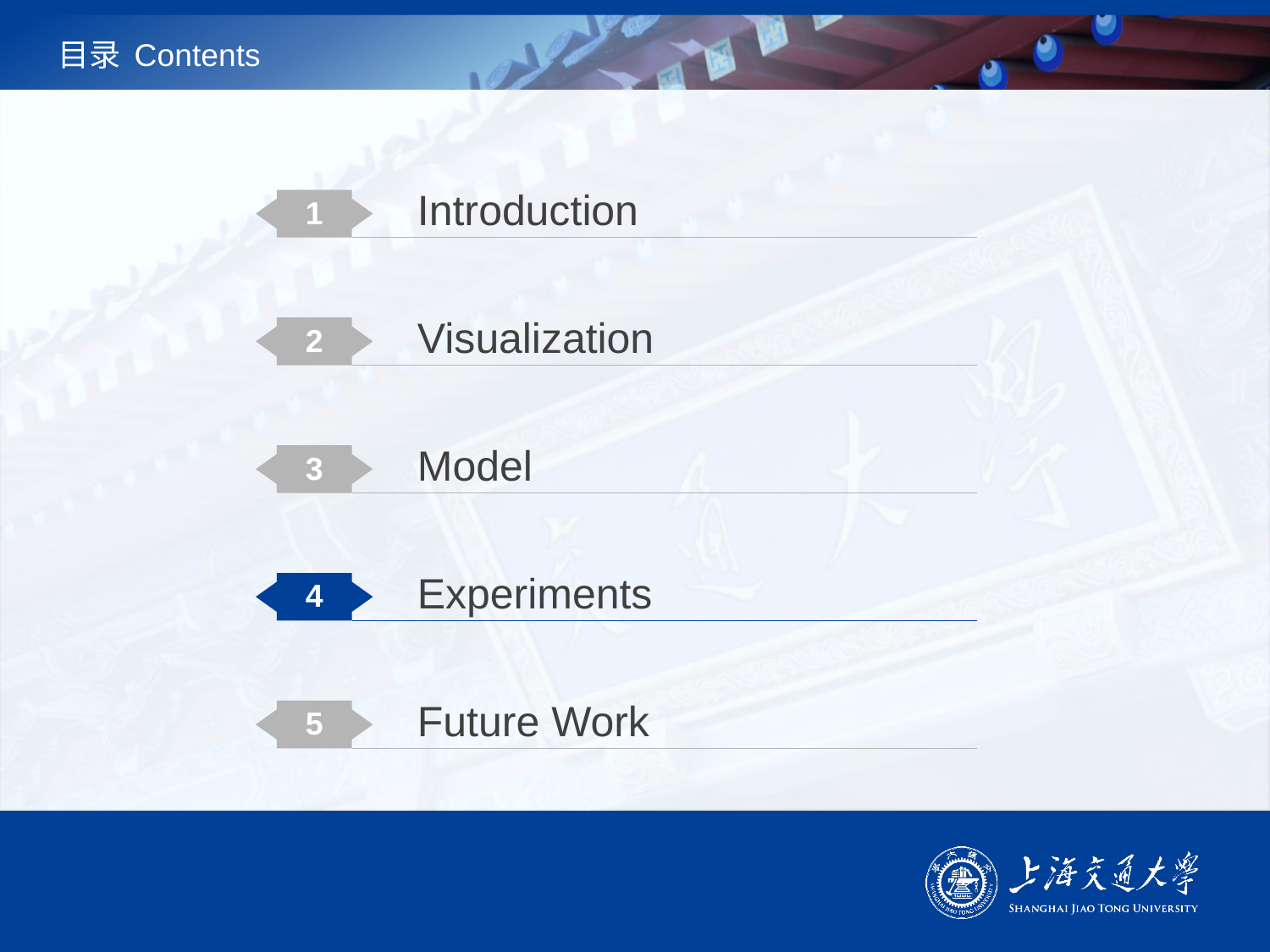

# 目录 Contents
Introduction
1

Visualization
2

Model
3

Experiments
4

Future Work
5